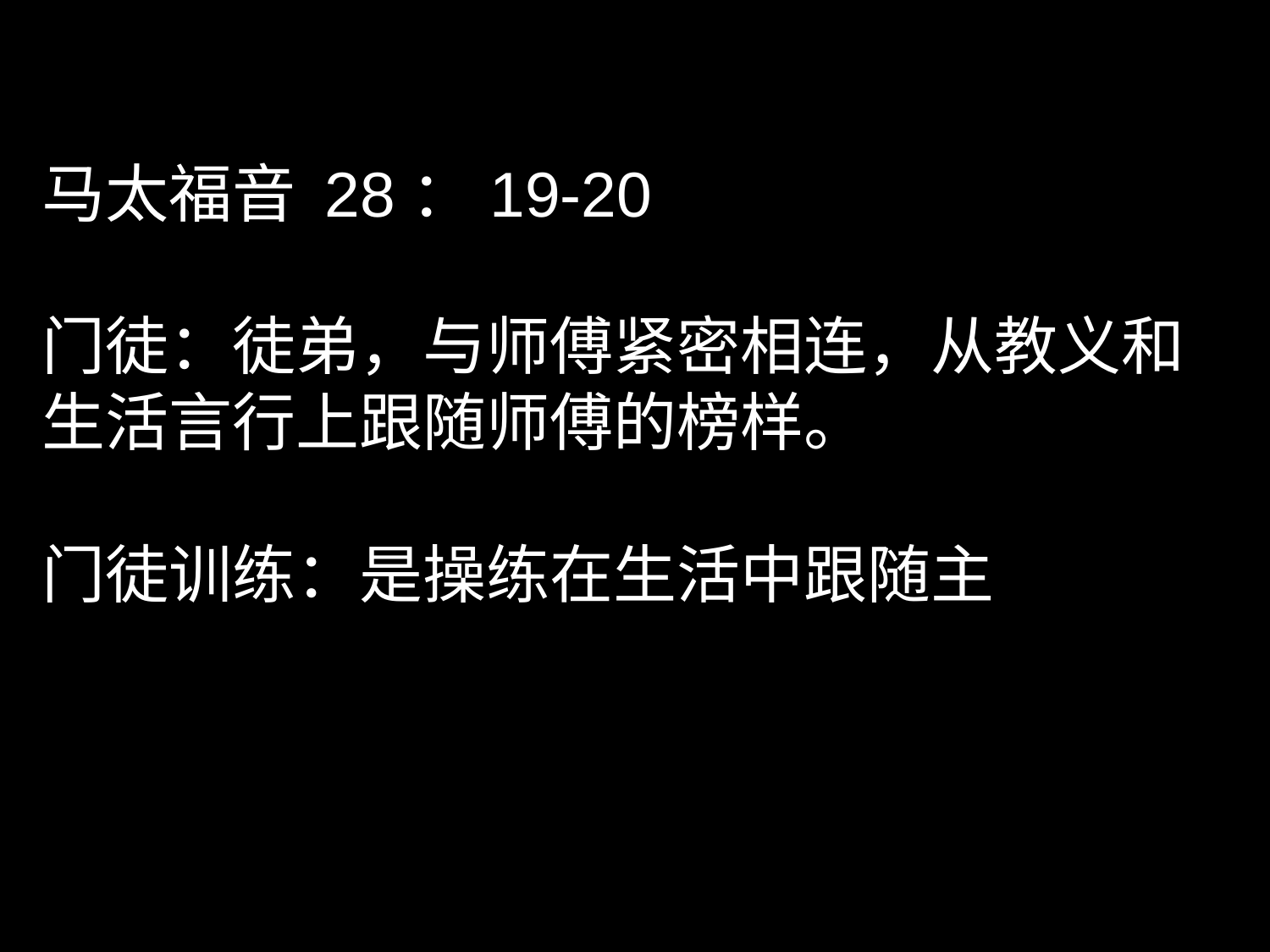

马太福音 28：19-20

门徒：徒弟，与师傅紧密相连，从教义和
生活言行上跟随师傅的榜样。

门徒训练：是操练在生活中跟随主